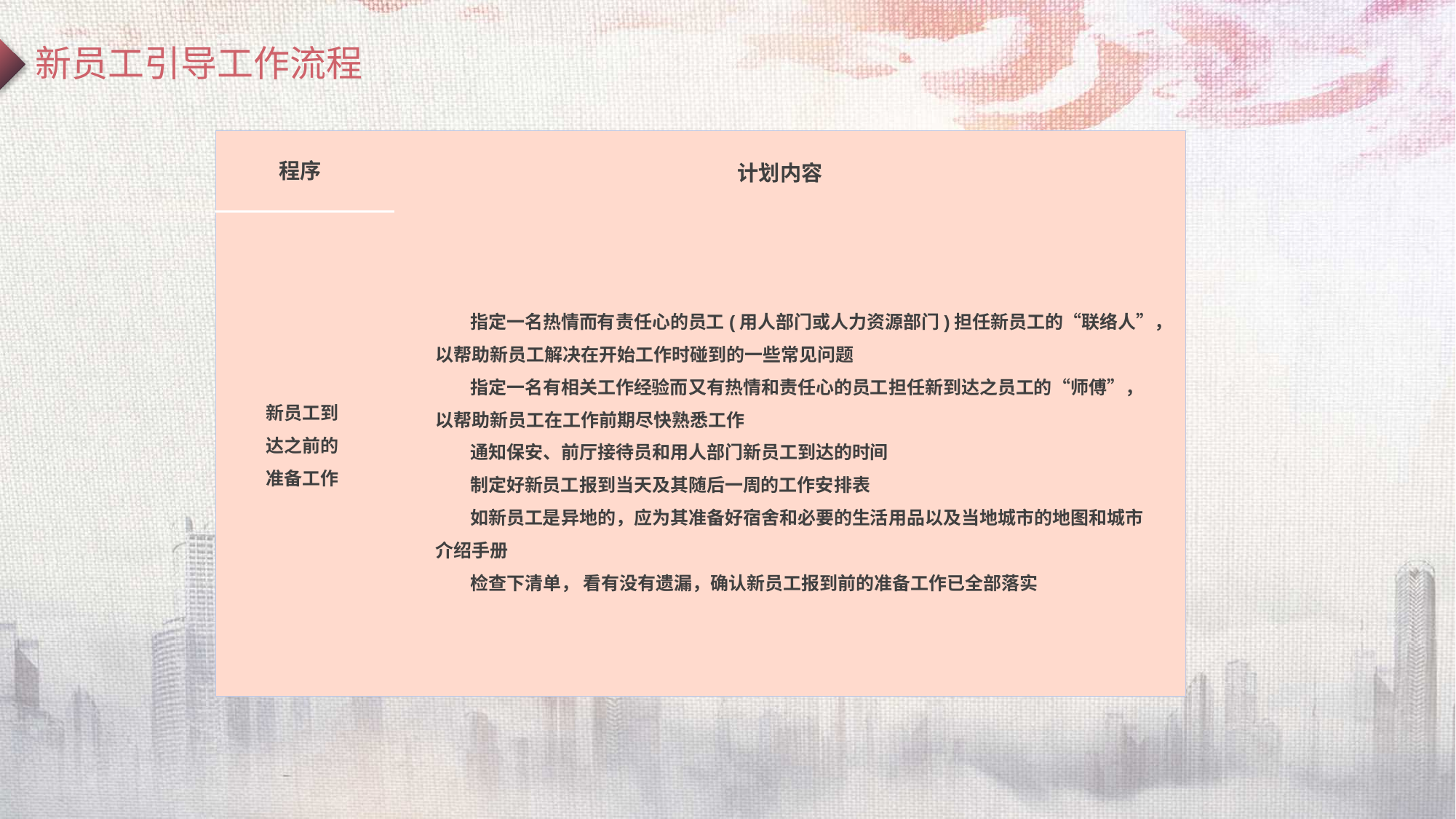

新员工引导工作流程

|  |  |
| --- | --- |
|  |  |
程序
计划内容
指定一名热情而有责任心的员工(用人部门或人力资源部门)担任新员工的“联络人”，以帮助新员工解决在开始工作时碰到的一些常见问题
指定一名有相关工作经验而又有热情和责任心的员工担任新到达之员工的“师傅”，以帮助新员工在工作前期尽快熟悉工作
通知保安、前厅接待员和用人部门新员工到达的时间
制定好新员工报到当天及其随后一周的工作安排表
如新员工是异地的，应为其准备好宿舍和必要的生活用品以及当地城市的地图和城市介绍手册
检查下清单， 看有没有遗漏，确认新员工报到前的准备工作已全部落实
新员工到达之前的准备工作